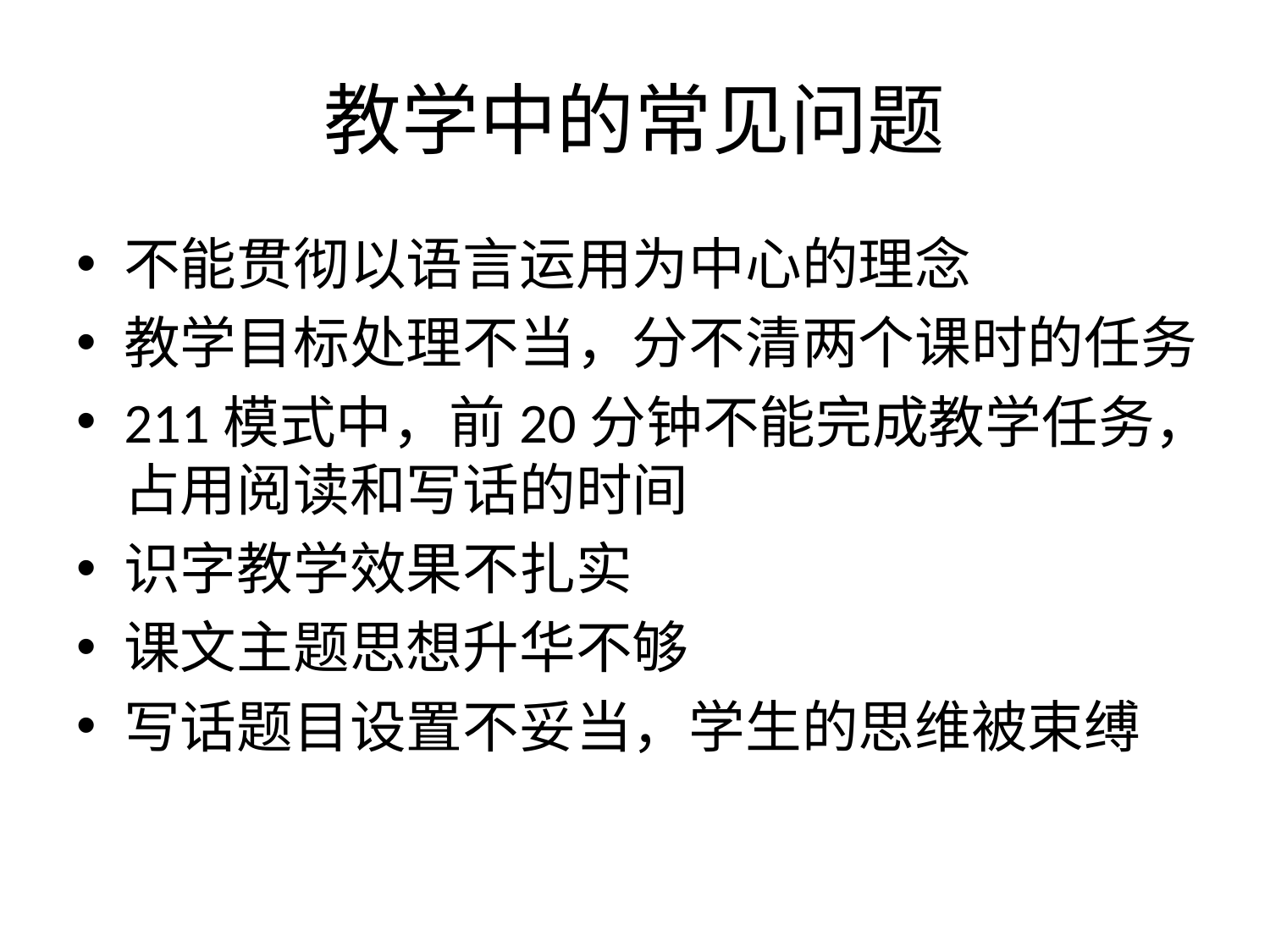

# 教学中的常见问题
不能贯彻以语言运用为中心的理念
教学目标处理不当，分不清两个课时的任务
211模式中，前20分钟不能完成教学任务，占用阅读和写话的时间
识字教学效果不扎实
课文主题思想升华不够
写话题目设置不妥当，学生的思维被束缚